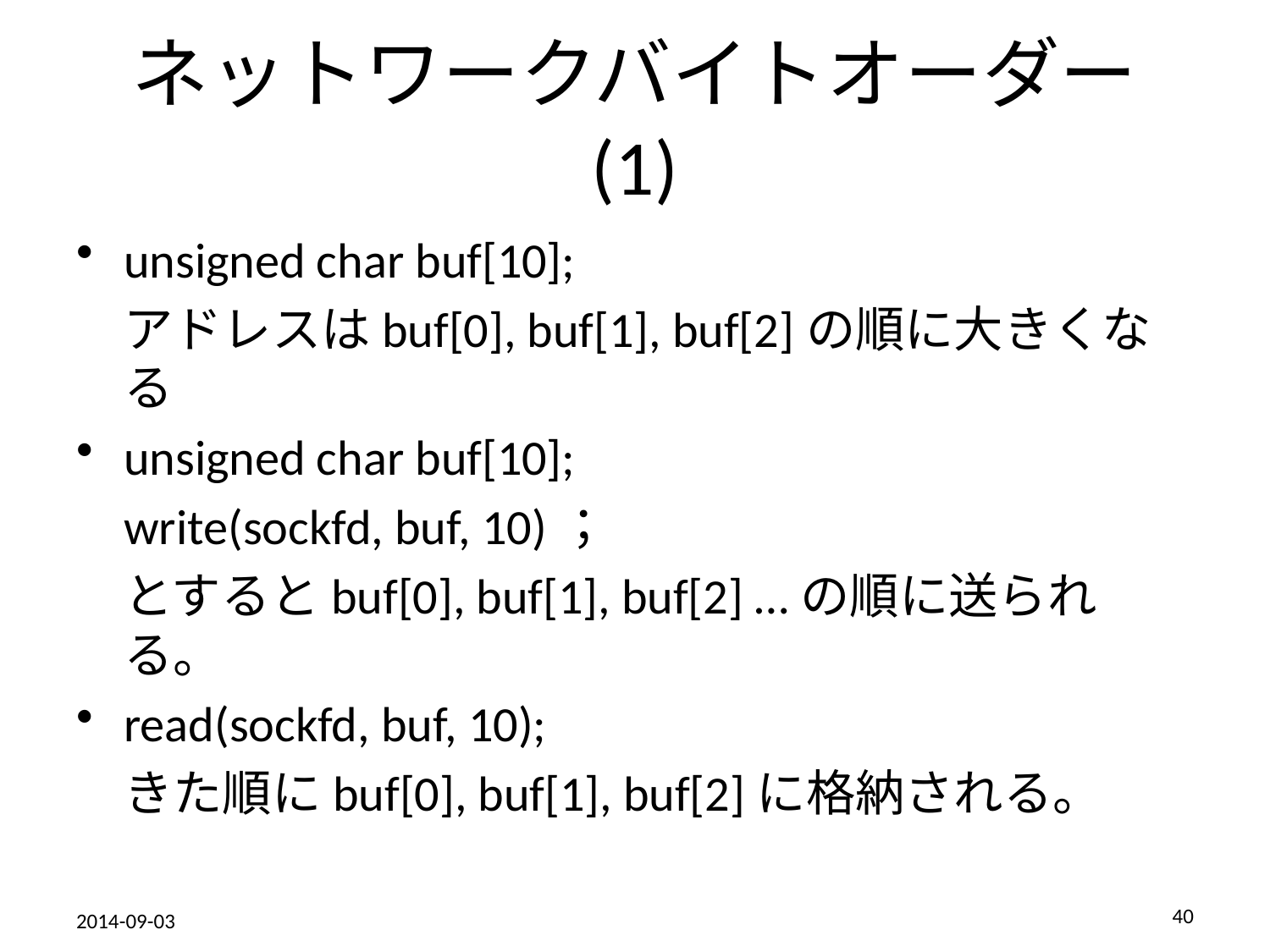

# ネットワークバイトオーダー (1)
unsigned char buf[10];
	アドレスはbuf[0], buf[1], buf[2]の順に大きくなる
unsigned char buf[10];
	write(sockfd, buf, 10)；
	とするとbuf[0], buf[1], buf[2] …の順に送られる。
read(sockfd, buf, 10);
	きた順にbuf[0], buf[1], buf[2]に格納される。
40
2014-09-03